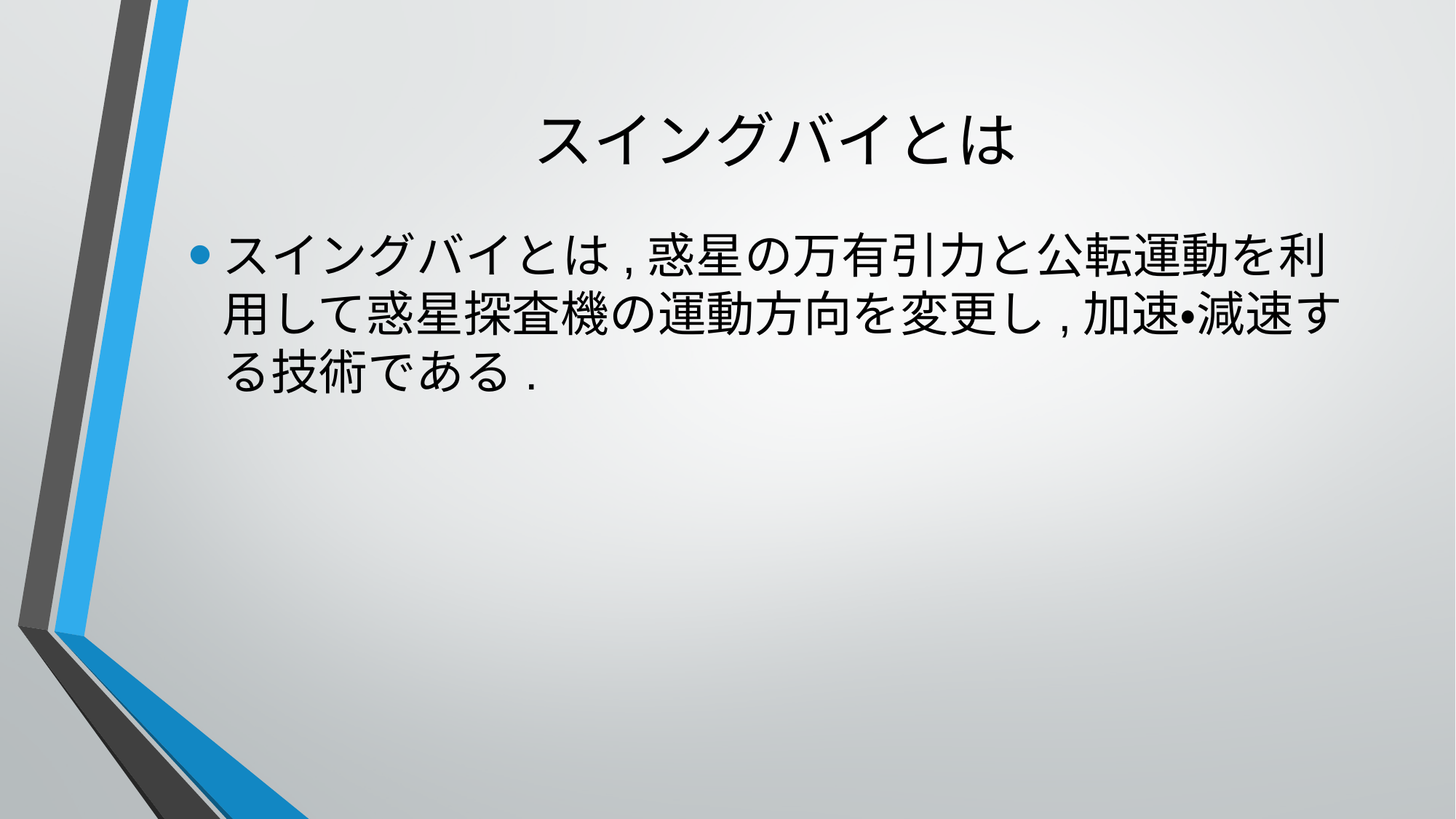

# スイングバイとは
スイングバイとは,惑星の万有引力と公転運動を利用して惑星探査機の運動方向を変更し,加速・減速する技術である.